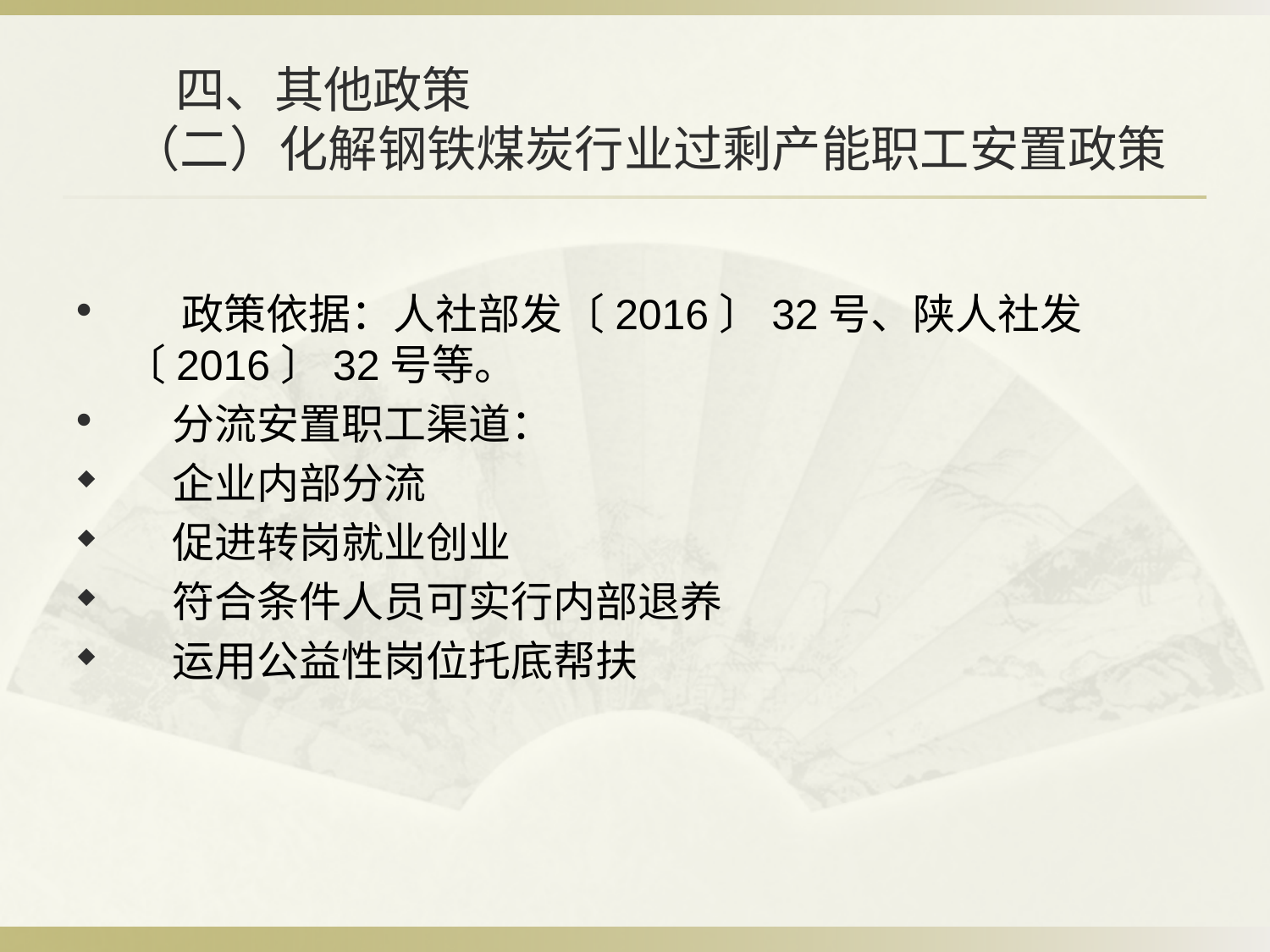

# 四、其他政策 （二）化解钢铁煤炭行业过剩产能职工安置政策

     政策依据：人社部发〔2016〕32号、陕人社发〔2016〕32号等。
    分流安置职工渠道：
    企业内部分流
    促进转岗就业创业
    符合条件人员可实行内部退养
    运用公益性岗位托底帮扶